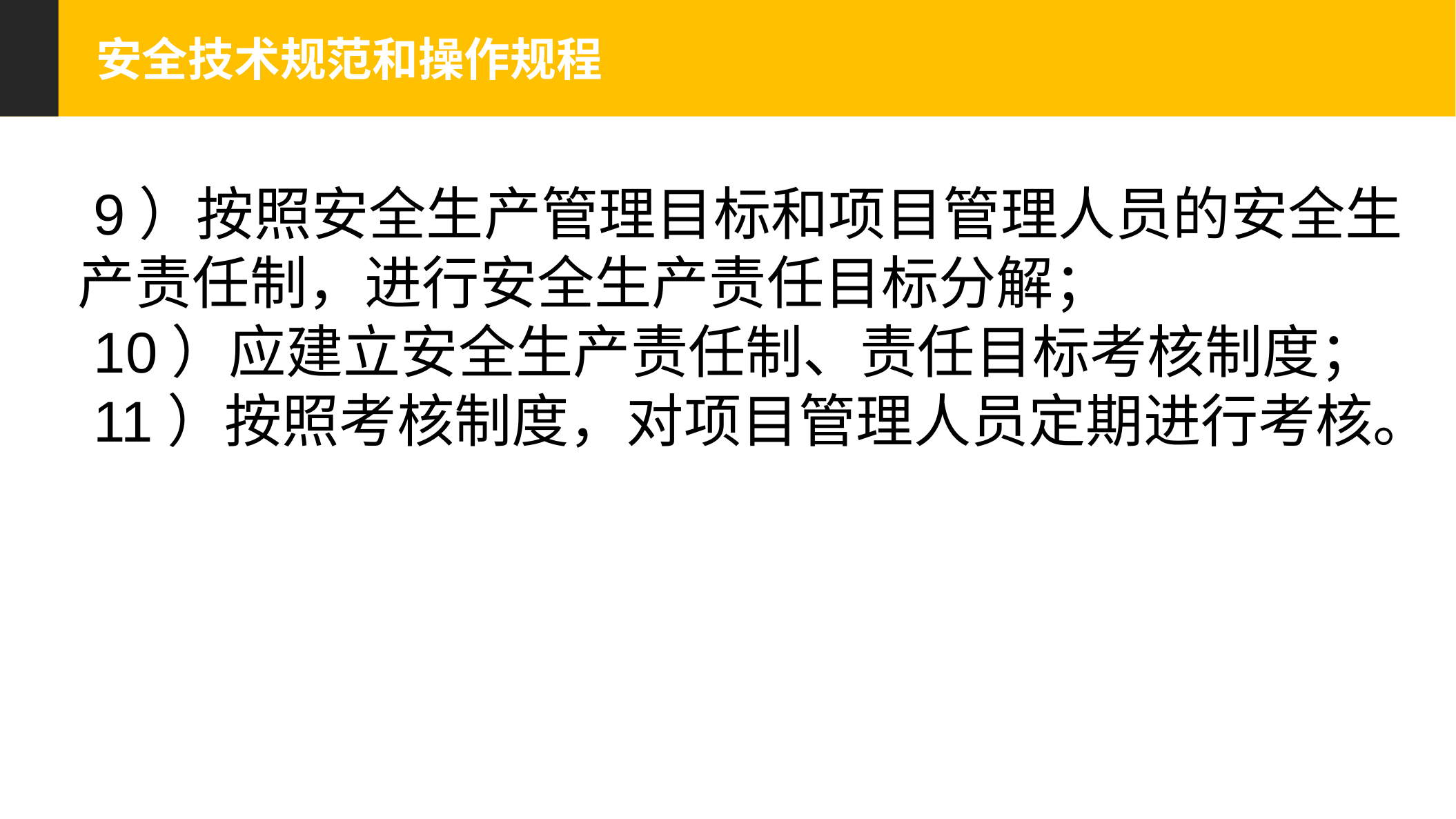

安全技术规范和操作规程
 9）按照安全生产管理目标和项目管理人员的安全生产责任制，进行安全生产责任目标分解；
 10）应建立安全生产责任制、责任目标考核制度；
 11）按照考核制度，对项目管理人员定期进行考核。